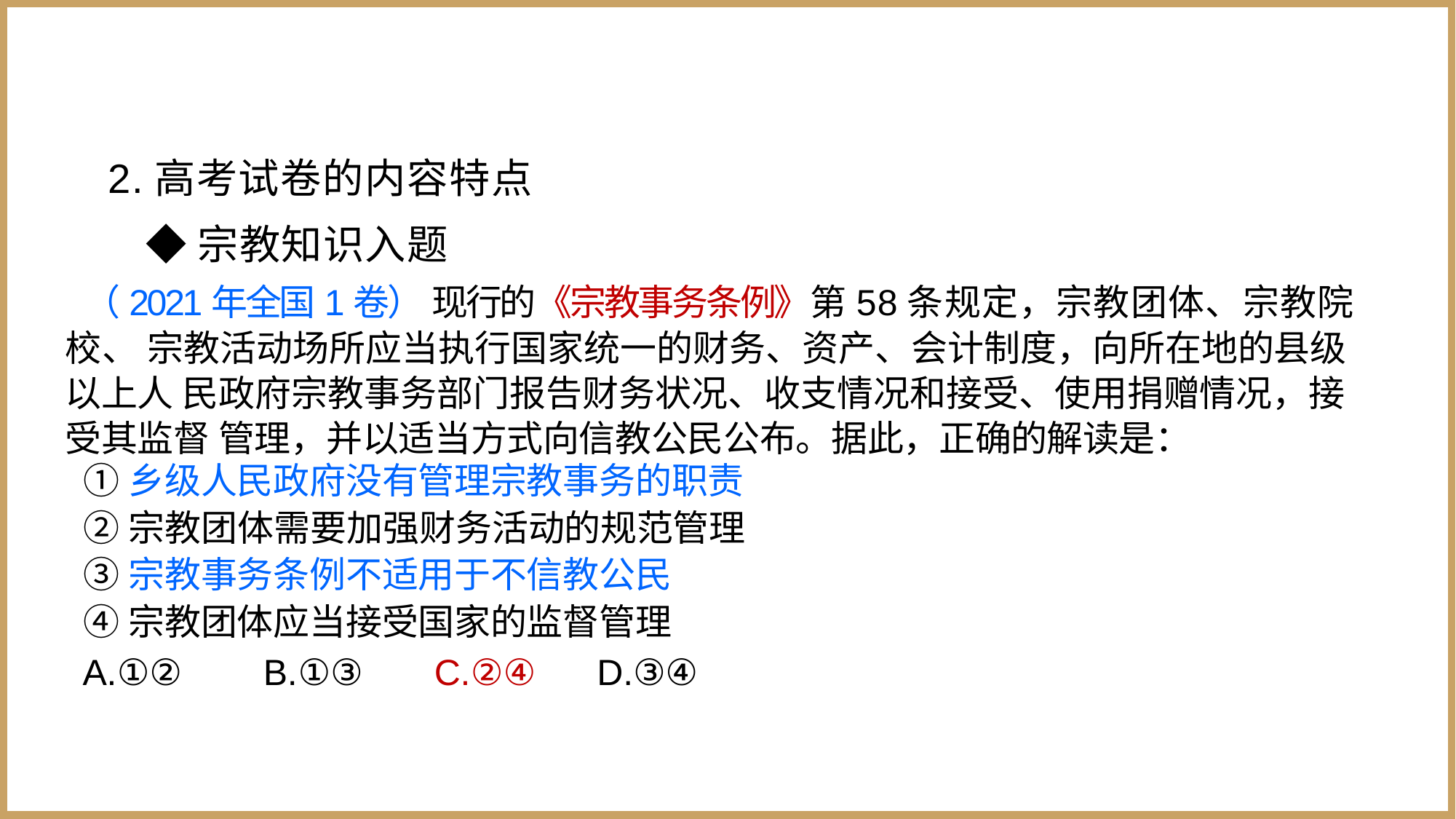

2.高考试卷的内容特点
◆宗教知识入题
（2021年全国1卷） 现行的《宗教事务条例》第58条规定，宗教团体、宗教院校、 宗教活动场所应当执行国家统一的财务、资产、会计制度，向所在地的县级以上人 民政府宗教事务部门报告财务状况、收支情况和接受、使用捐赠情况，接受其监督 管理，并以适当方式向信教公民公布。据此，正确的解读是：
①乡级人民政府没有管理宗教事务的职责
②宗教团体需要加强财务活动的规范管理
③宗教事务条例不适用于不信教公民
④宗教团体应当接受国家的监督管理
A.①②        B.①③       C.②④      D.③④